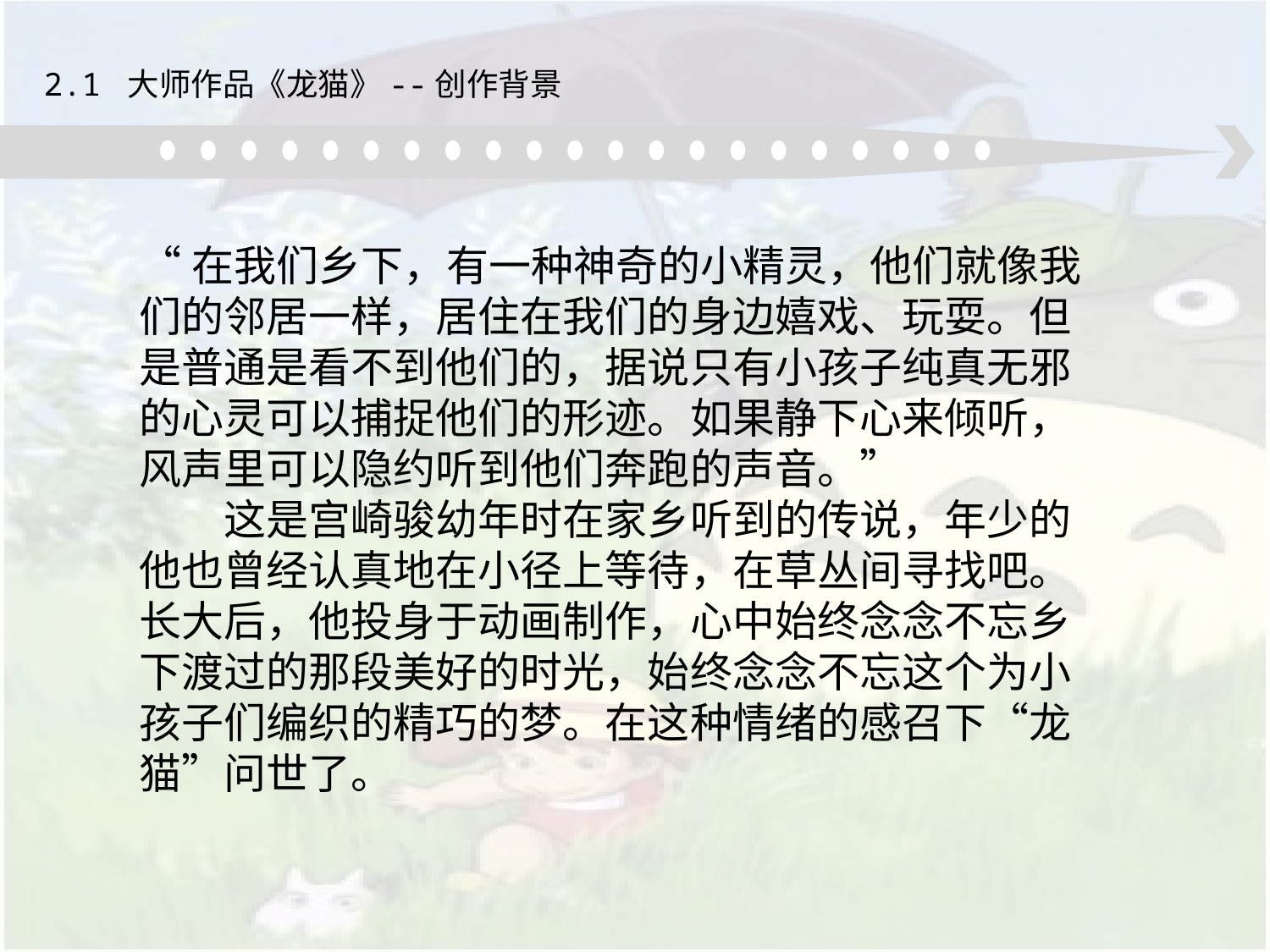

2.1 大师作品《龙猫》--创作背景

“在我们乡下，有一种神奇的小精灵，他们就像我们的邻居一样，居住在我们的身边嬉戏、玩耍。但是普通是看不到他们的，据说只有小孩子纯真无邪的心灵可以捕捉他们的形迹。如果静下心来倾听，风声里可以隐约听到他们奔跑的声音。”
　　这是宫崎骏幼年时在家乡听到的传说，年少的他也曾经认真地在小径上等待，在草丛间寻找吧。长大后，他投身于动画制作，心中始终念念不忘乡下渡过的那段美好的时光，始终念念不忘这个为小孩子们编织的精巧的梦。在这种情绪的感召下“龙猫”问世了。